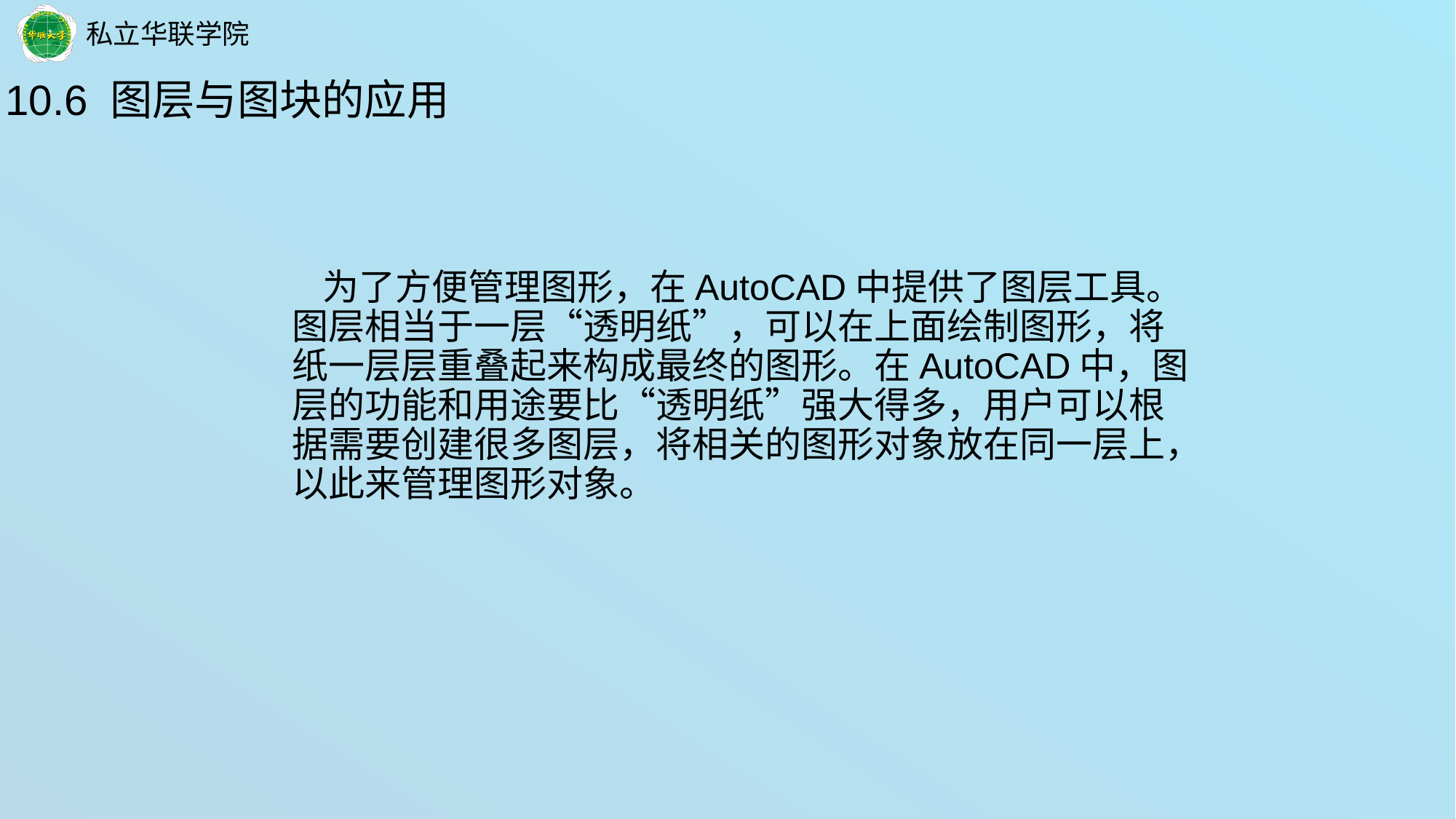

10.6 图层与图块的应用
      为了方便管理图形，在AutoCAD中提供了图层工具。图层相当于一层“透明纸”，可以在上面绘制图形，将纸一层层重叠起来构成最终的图形。在AutoCAD中，图层的功能和用途要比“透明纸”强大得多，用户可以根据需要创建很多图层，将相关的图形对象放在同一层上，以此来管理图形对象。